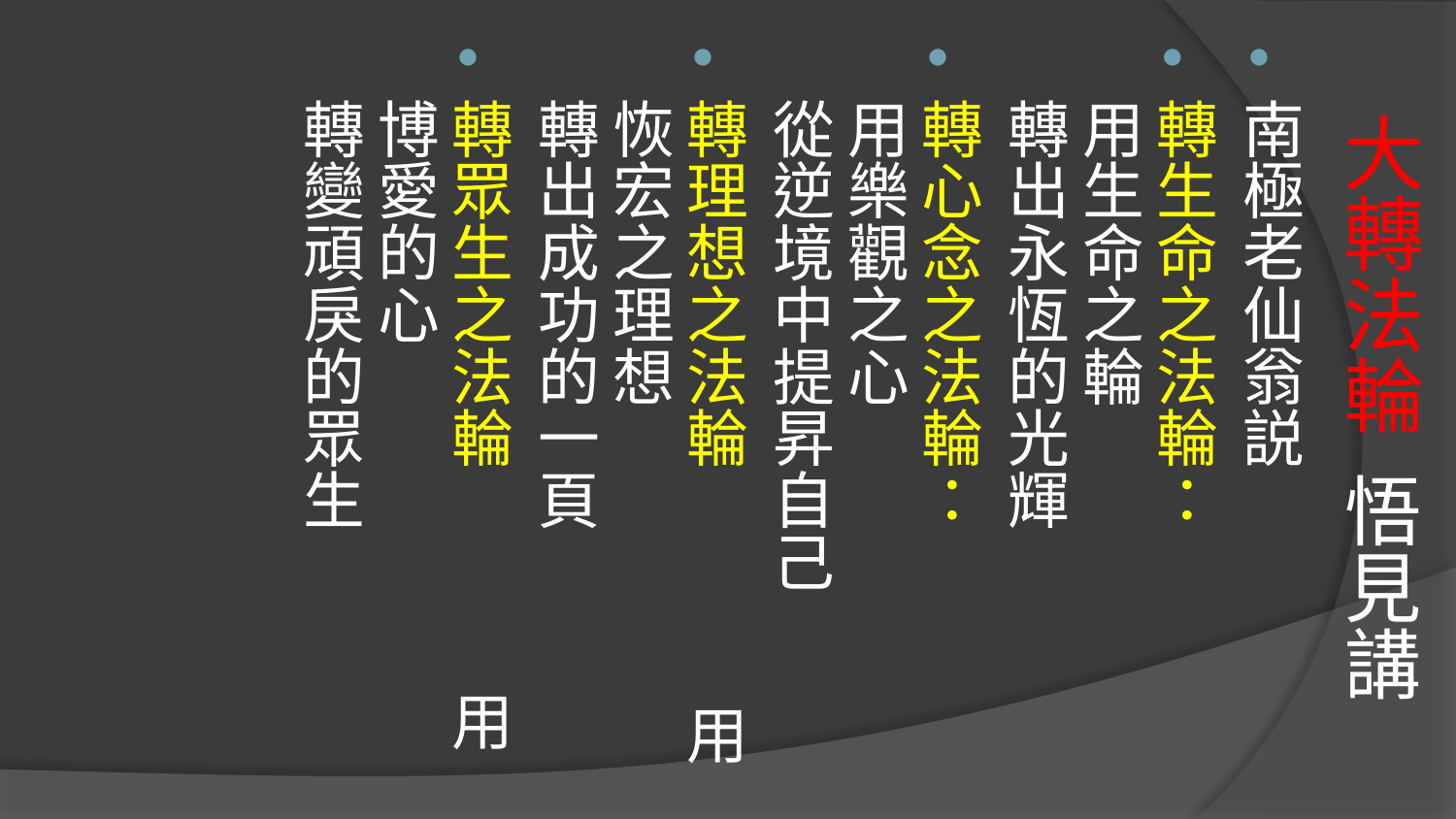

# 大轉法輪  悟見講
南極老仙翁説
轉生命之法輪：                 用生命之輪
轉出永恆的光輝
轉心念之法輪：                用樂觀之心
從逆境中提昇自己
轉理想之法輪                 用恢宏之理想
轉出成功的一頁
轉眾生之法輪                用博愛的心
轉變頑戾的眾生